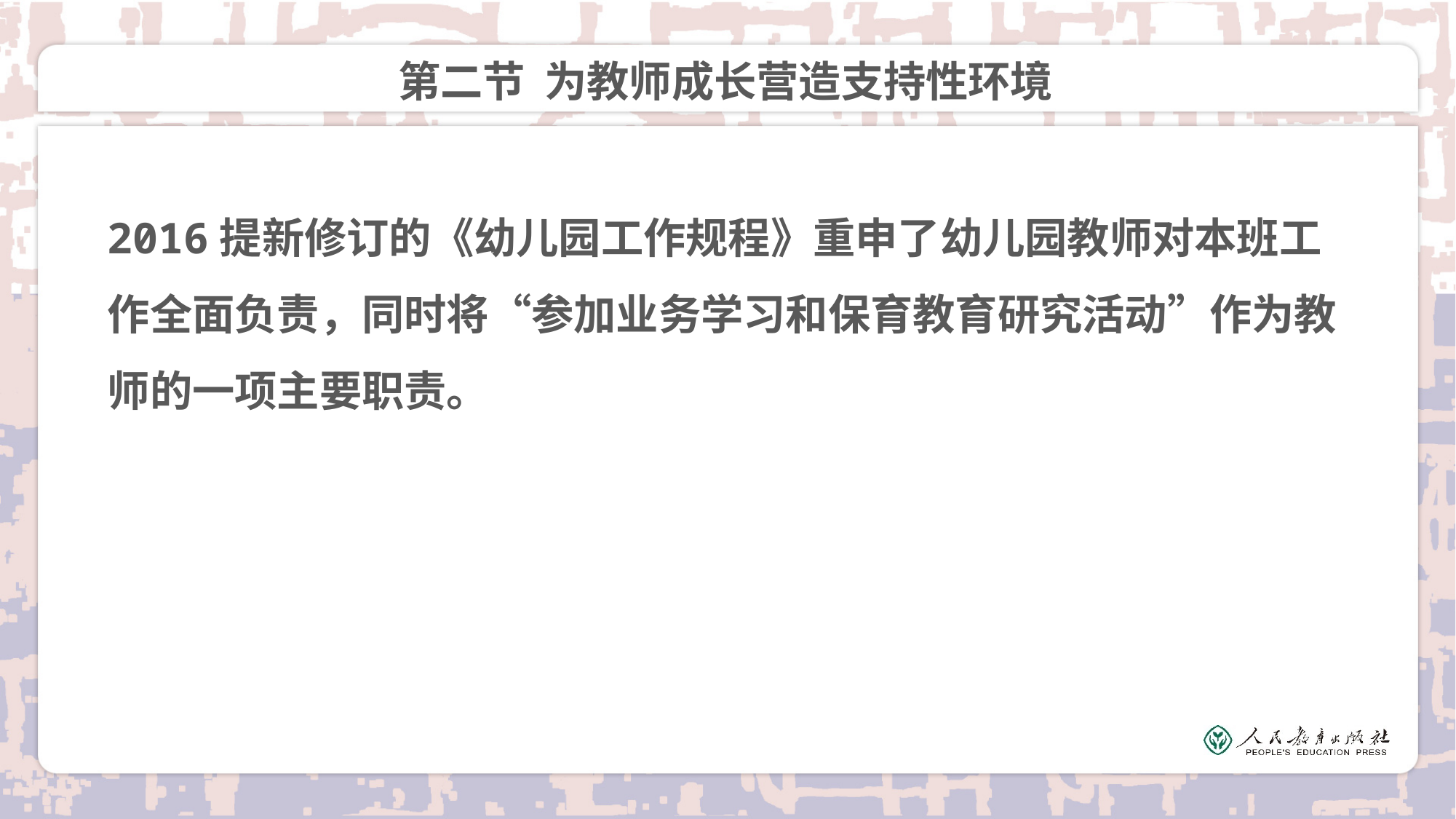

# 第二节  为教师成长营造支持性环境
2016提新修订的《幼儿园工作规程》重申了幼儿园教师对本班工作全面负责，同时将“参加业务学习和保育教育研究活动”作为教师的一项主要职责。